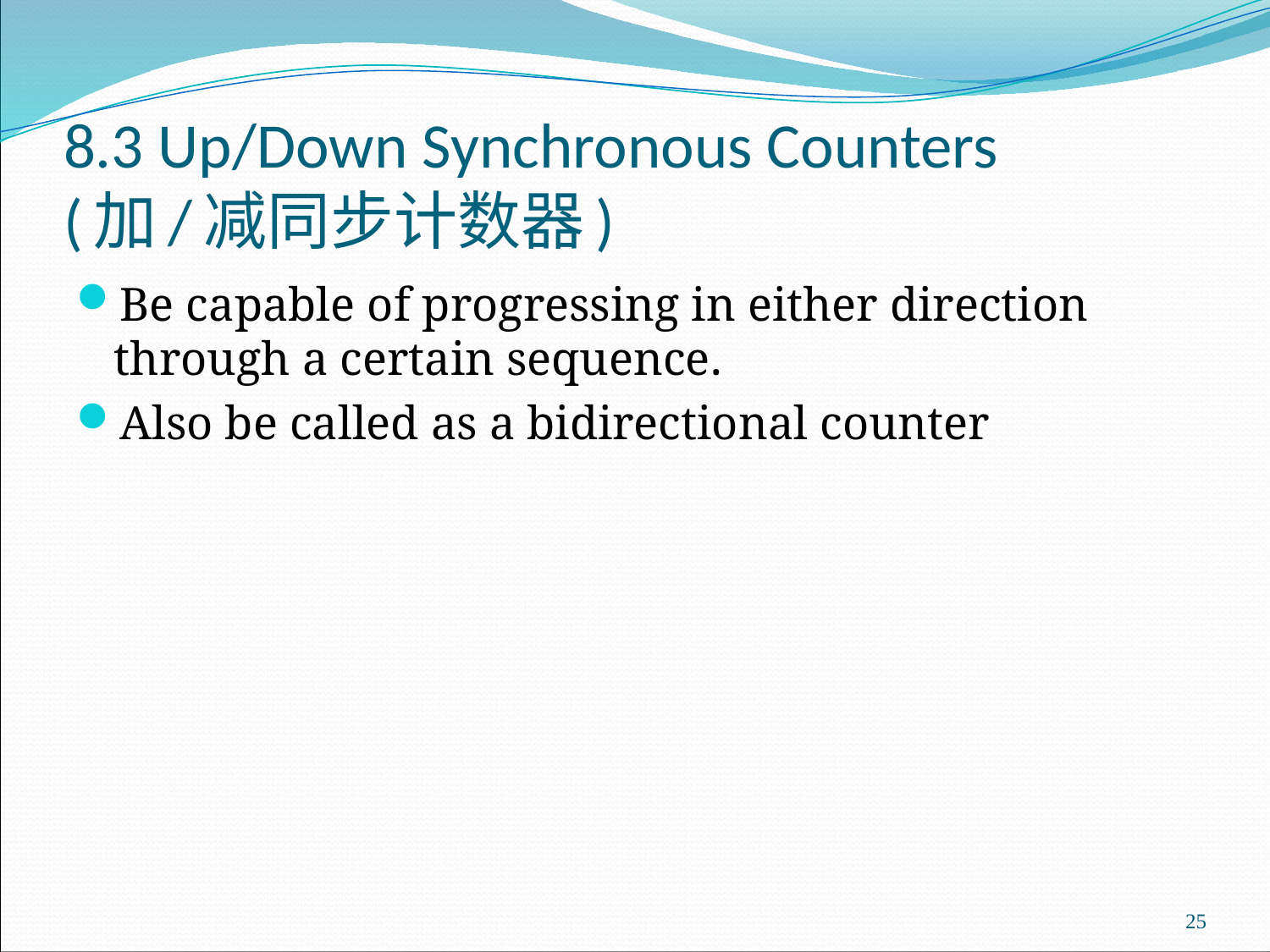

# 8.3 Up/Down Synchronous Counters (加/减同步计数器)
Be capable of progressing in either direction through a certain sequence.
Also be called as a bidirectional counter
25